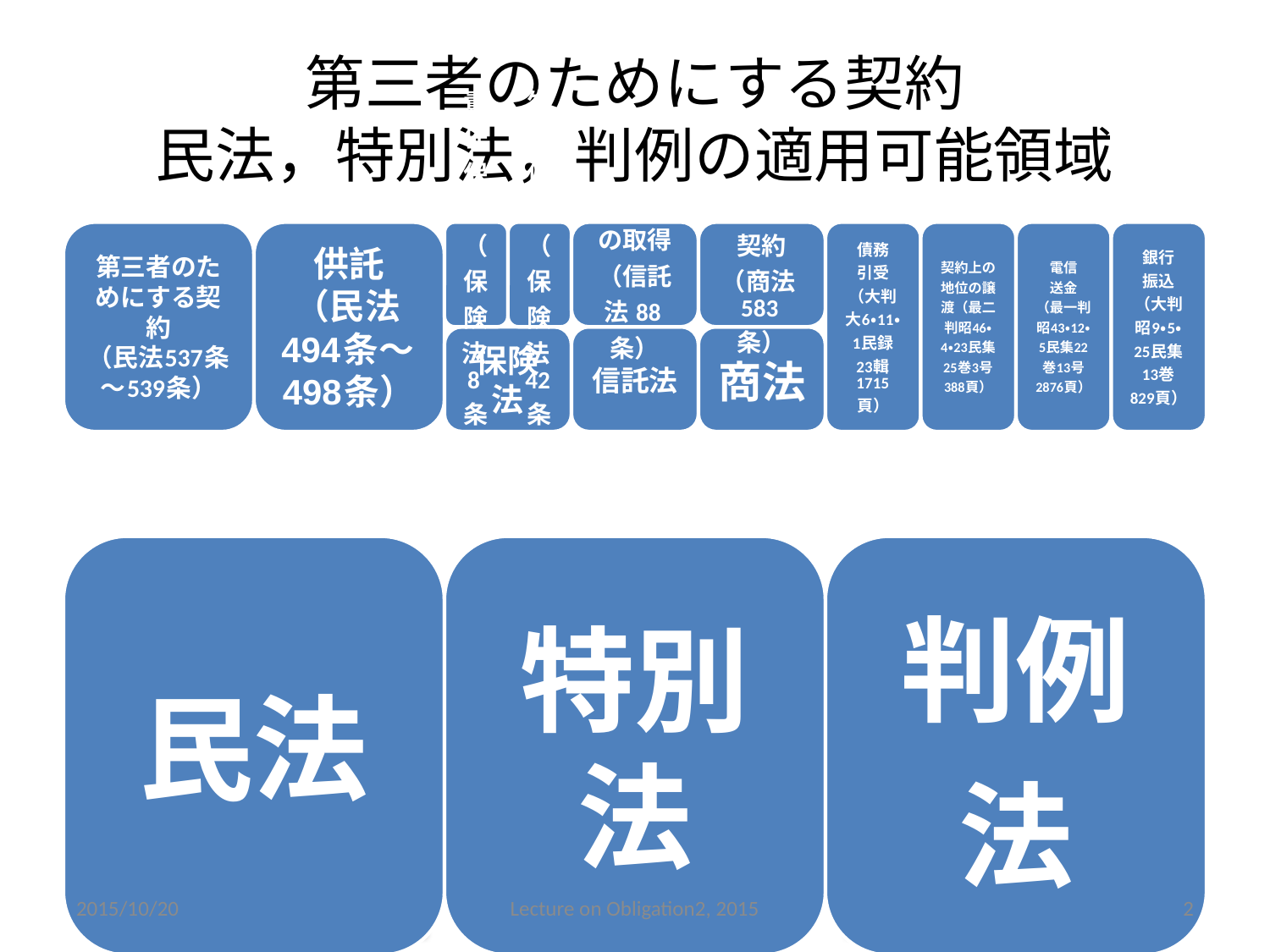

# 第三者のためにする契約 民法，特別法，判例の適用可能領域
民法
第三者のためにする契約
（民法537条～539条）
供託
（民法494条～498条）
特別法
保険法
信託法
受益権の取得（信託法88条）
商法
運送
契約（商法583条）
判例法
債務
引受
（大判大6・11・1民録23輯1715頁）
契約上の地位の譲渡（最二判昭46・4・23民集25巻3号388頁）
電信
送金
（最一判昭43・12・5民集22巻13号2876頁）
銀行
振込
（大判昭9・5・25民集13巻829頁）
2015/10/20
Lecture on Obligation2, 2015
2